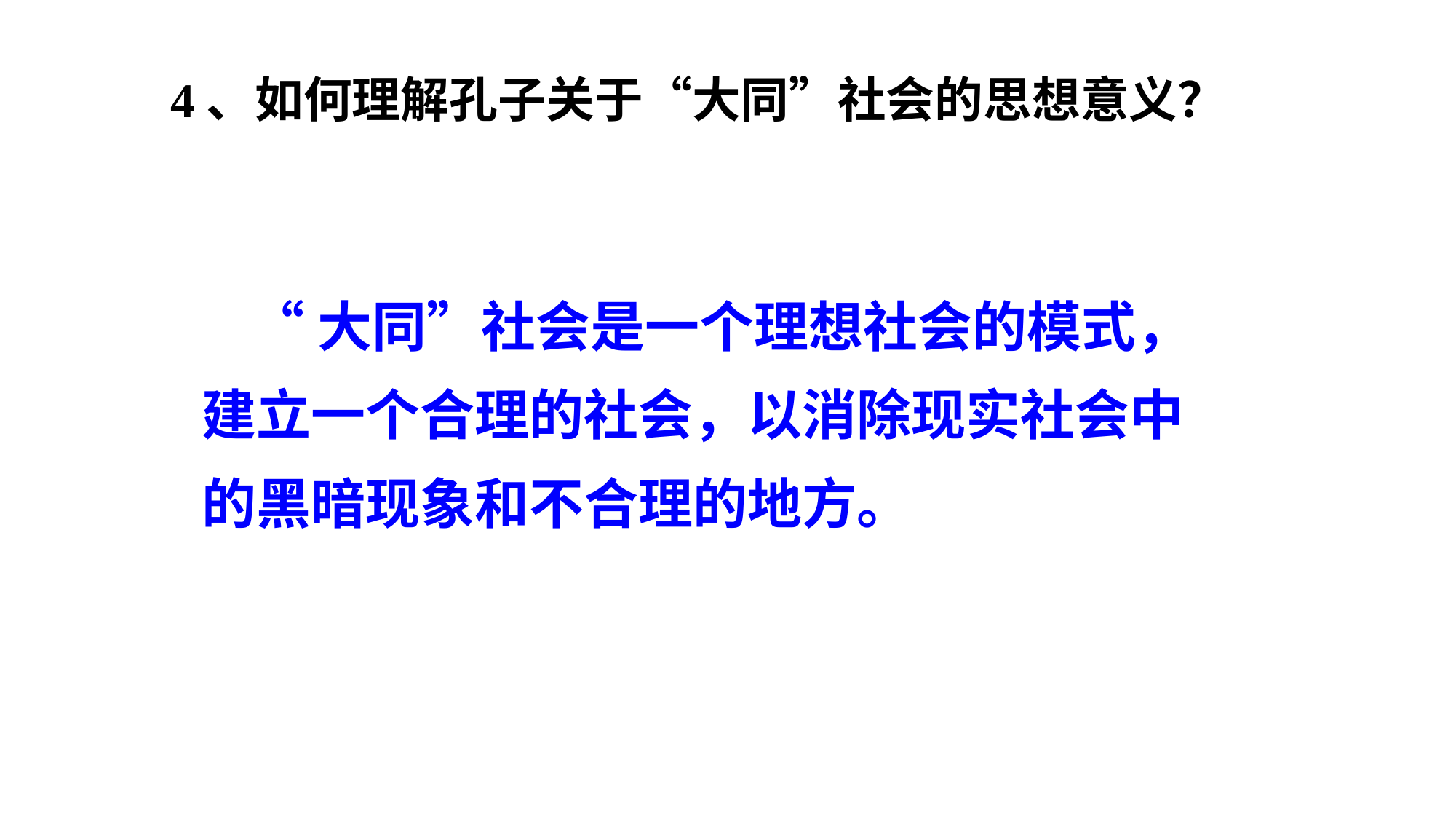

4、如何理解孔子关于“大同”社会的思想意义？
     “大同”社会是一个理想社会的模式，建立一个合理的社会，以消除现实社会中的黑暗现象和不合理的地方。